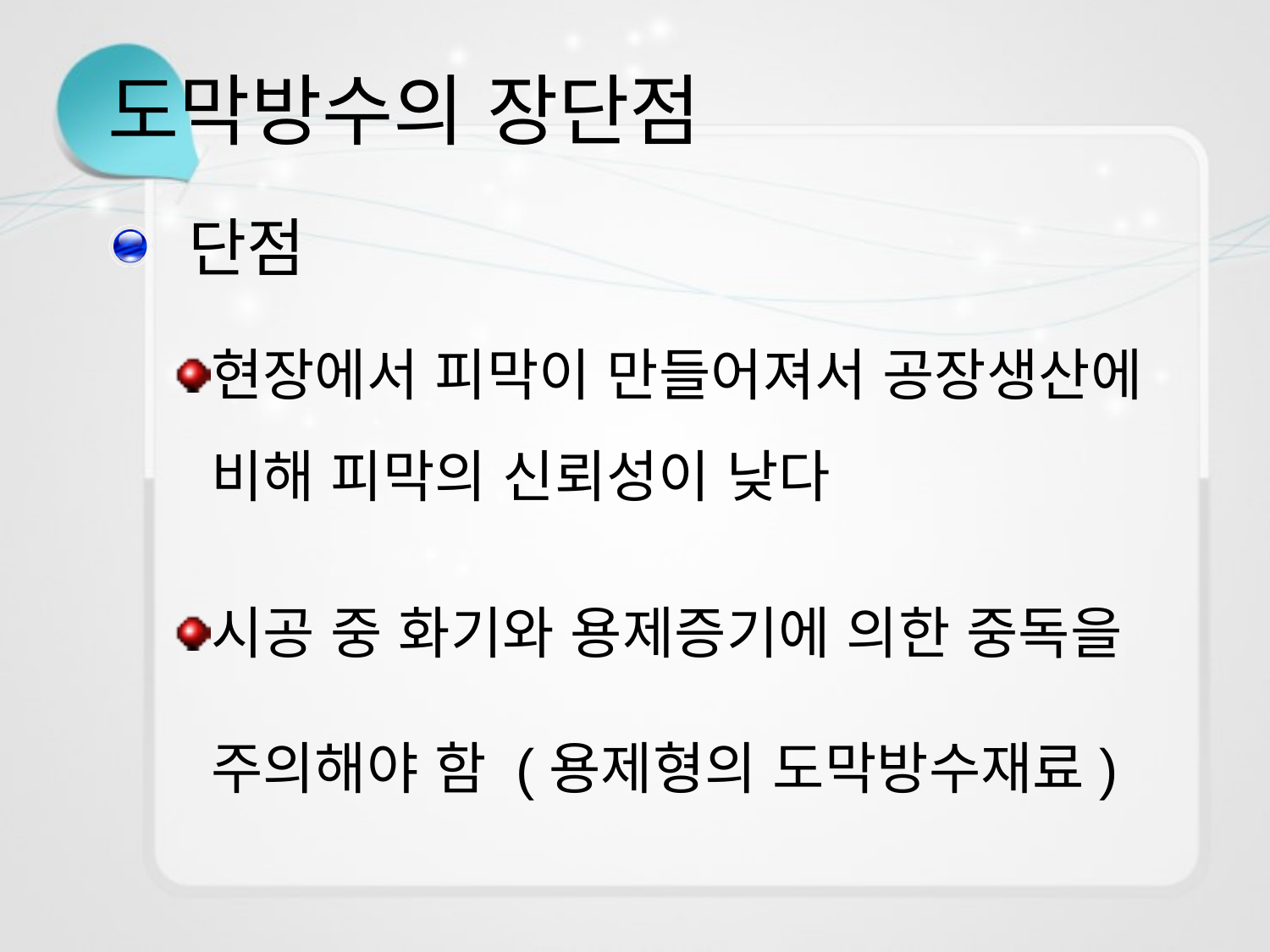

# 도막방수의 장단점
 단점
현장에서 피막이 만들어져서 공장생산에 비해 피막의 신뢰성이 낮다
시공 중 화기와 용제증기에 의한 중독을 주의해야 함 (용제형의 도막방수재료)